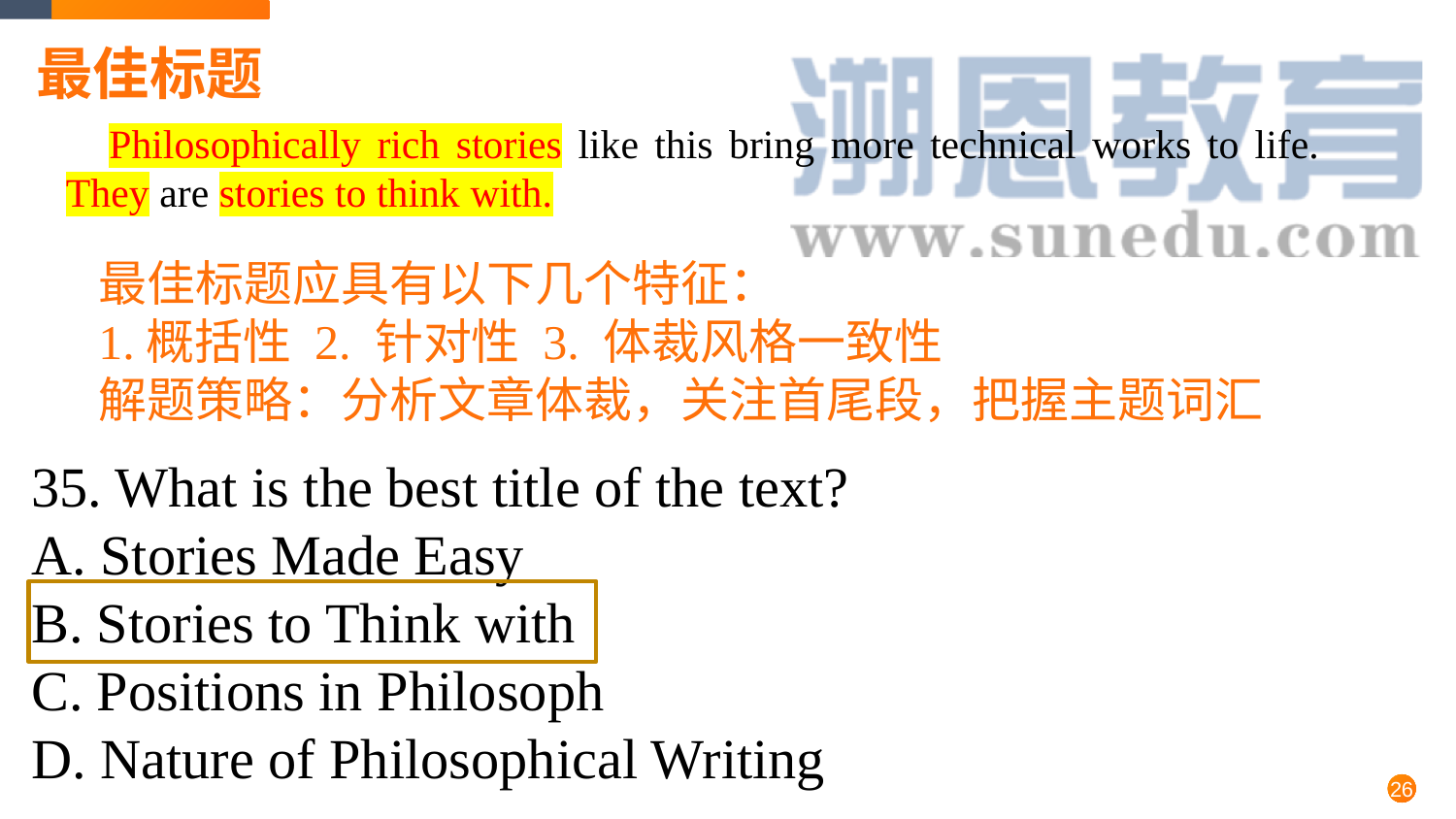

最佳标题
Philosophically rich stories like this bring more technical works to life. They are stories to think with.
最佳标题应具有以下几个特征：
1.概括性 2. 针对性 3. 体裁风格一致性
解题策略：分析文章体裁，关注首尾段，把握主题词汇
35. What is the best title of the text?
A. Stories Made Easy
B. Stories to Think with
C. Positions in Philosoph
D. Nature of Philosophical Writing